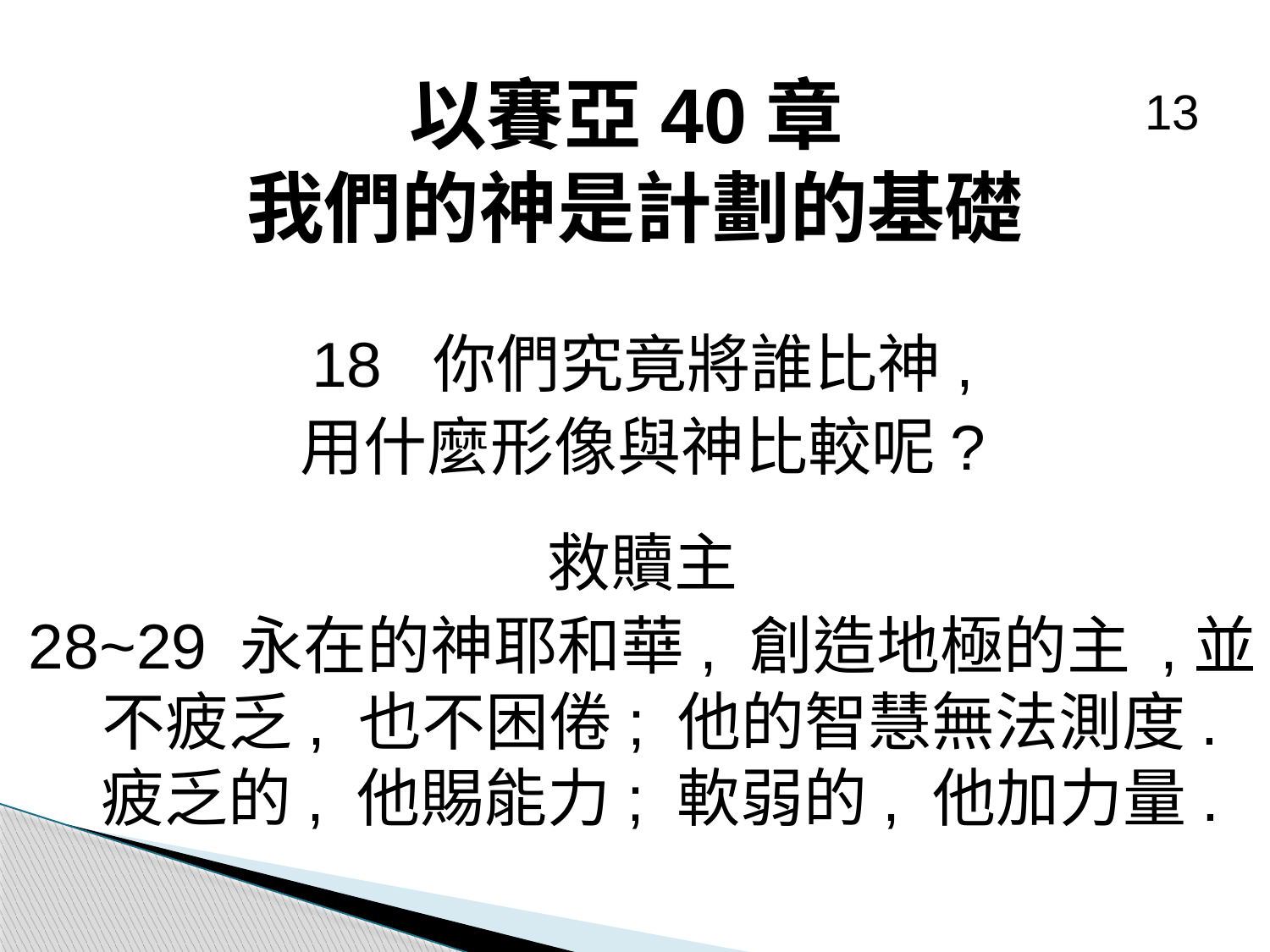

# 以賽亞40章 我們的神是計劃的基礎
13
18  你們究竟將誰比神,
用什麼形像與神比較呢?

救贖主
28~29 永在的神耶和華, 創造地極的主 ,並不疲乏, 也不困倦; 他的智慧無法測度. 疲乏的, 他賜能力; 軟弱的, 他加力量.